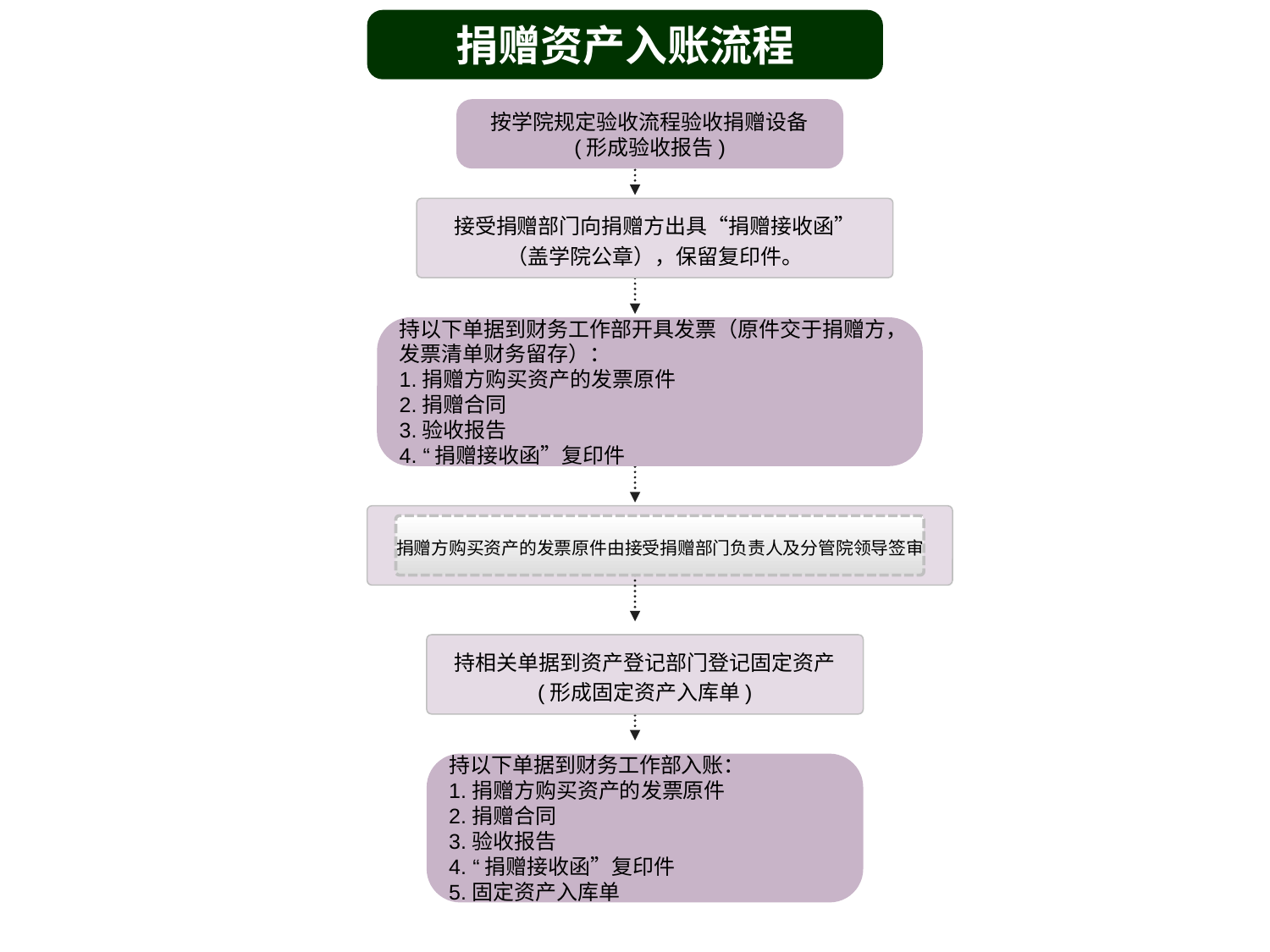

捐赠资产入账流程
按学院规定验收流程验收捐赠设备
(形成验收报告)

接受捐赠部门向捐赠方出具“捐赠接收函”
（盖学院公章），保留复印件。

持以下单据到财务工作部开具发票（原件交于捐赠方，
发票清单财务留存）：
1.捐赠方购买资产的发票原件
2.捐赠合同
3.验收报告
4. “捐赠接收函”复印件

捐赠方购买资产的发票原件由接受捐赠部门负责人及分管院领导签审

持相关单据到资产登记部门登记固定资产
(形成固定资产入库单)

持以下单据到财务工作部入账：
1.捐赠方购买资产的发票原件
2.捐赠合同
3.验收报告
4. “捐赠接收函”复印件
5.固定资产入库单